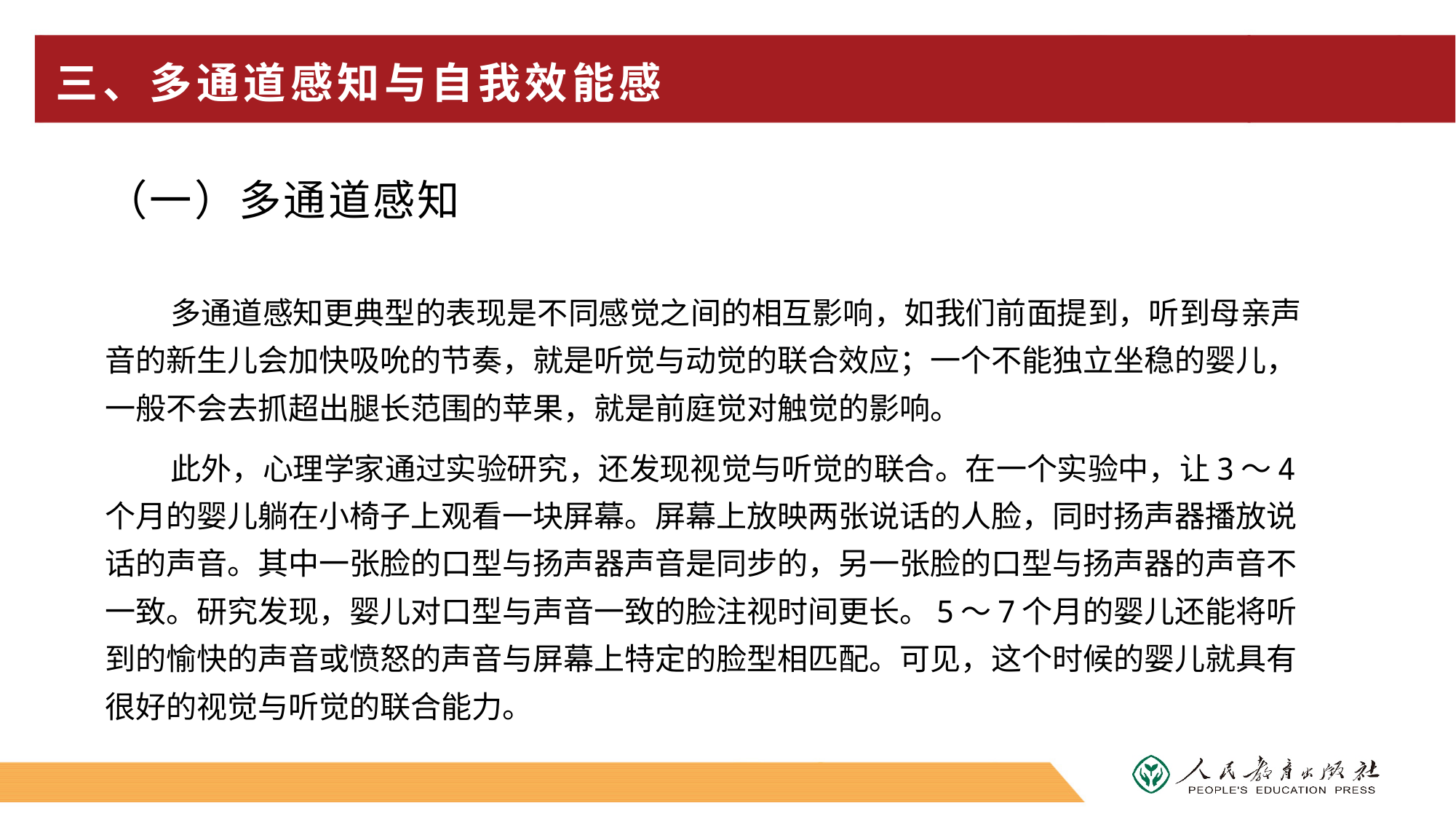

# 三、多通道感知与自我效能感
（一）多通道感知
多通道感知更典型的表现是不同感觉之间的相互影响，如我们前面提到，听到母亲声音的新生儿会加快吸吮的节奏，就是听觉与动觉的联合效应；一个不能独立坐稳的婴儿，一般不会去抓超出腿长范围的苹果，就是前庭觉对触觉的影响。
此外，心理学家通过实验研究，还发现视觉与听觉的联合。在一个实验中，让3〜4个月的婴儿躺在小椅子上观看一块屏幕。屏幕上放映两张说话的人脸，同时扬声器播放说话的声音。其中一张脸的口型与扬声器声音是同步的，另一张脸的口型与扬声器的声音不一致。研究发现，婴儿对口型与声音一致的脸注视时间更长。5〜7个月的婴儿还能将听到的愉快的声音或愤怒的声音与屏幕上特定的脸型相匹配。可见，这个时候的婴儿就具有很好的视觉与听觉的联合能力。